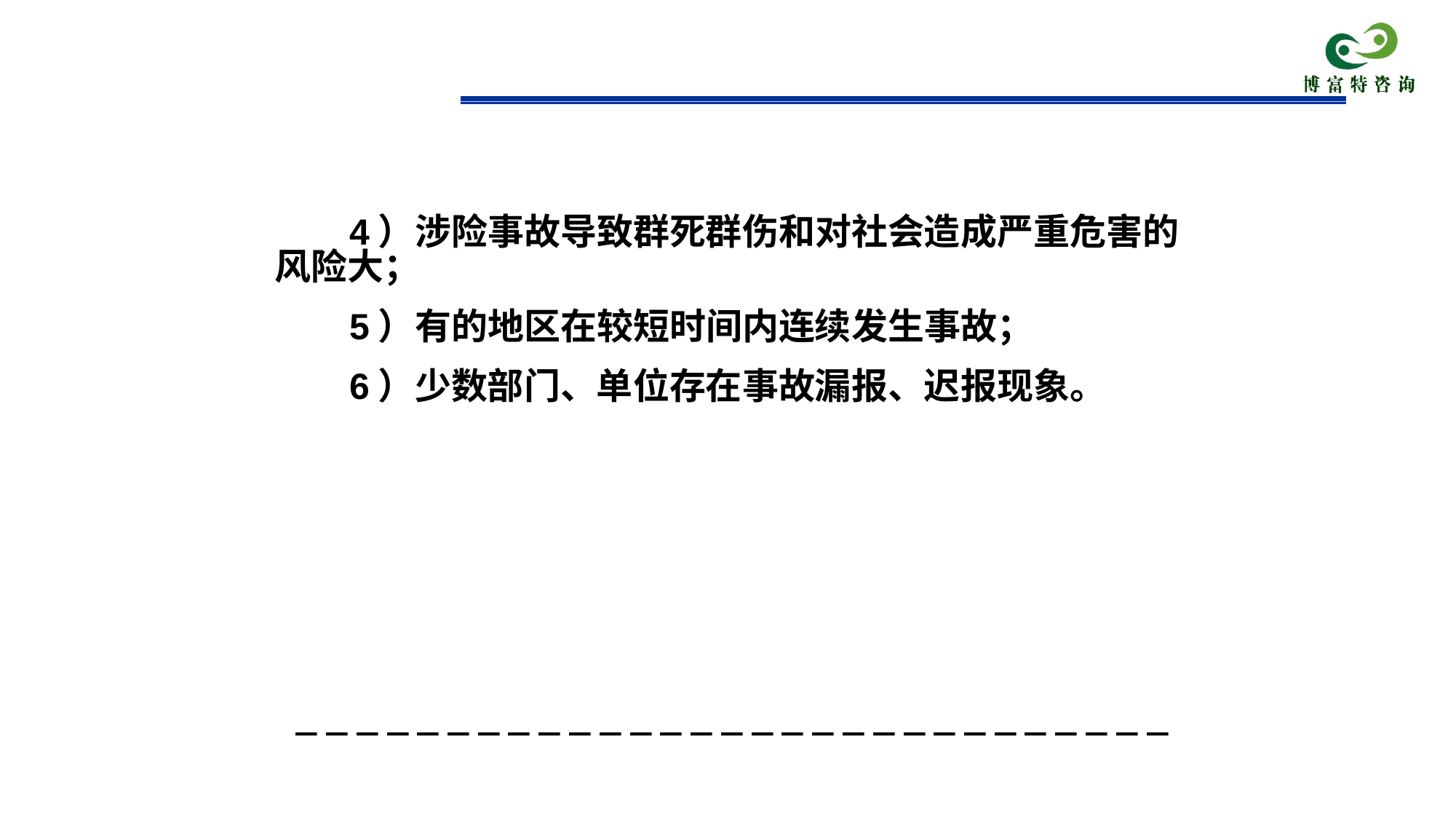

# 4）涉险事故导致群死群伤和对社会造成严重危害的风险大；
5）有的地区在较短时间内连续发生事故；
6）少数部门、单位存在事故漏报、迟报现象。
－－－－－－－－－－－－－－－－－－－－－－－－－－－－－